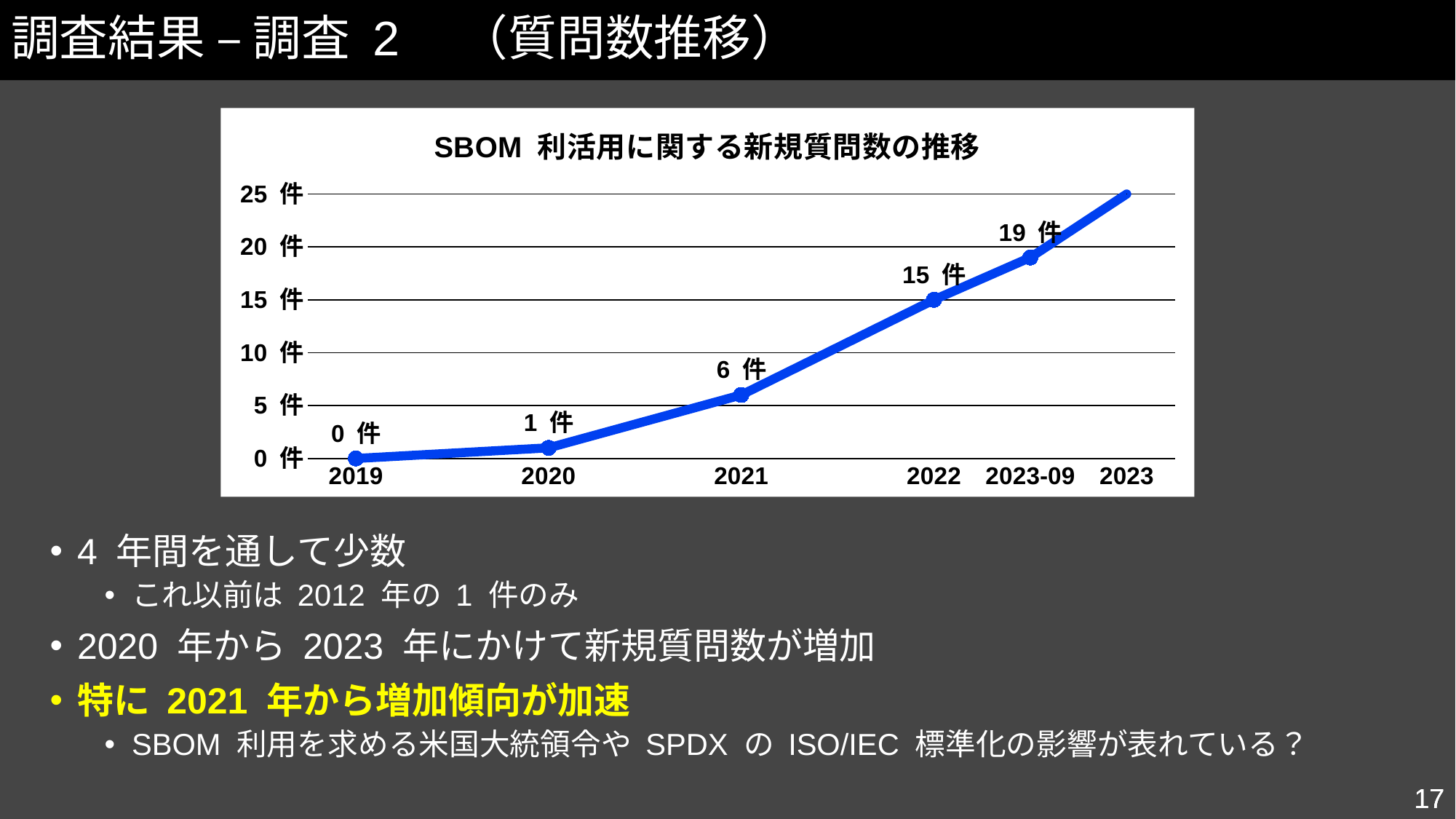

# 調査結果 – 調査 2　（質問数推移）

### Chart: SBOM 利活用に関する新規質問数の推移

| Category |  |
|---|---|
| 2019 | 0.0 |
|  | None |
| 2020 | 1.0 |
|  | None |
| 2021 | 6.0 |
|  | None |
| 2022 | 15.0 |
| 2023-09 | 19.0 |
| 2023 | 25.0 |
4 年間を通して少数
これ以前は 2012 年の 1 件のみ
2020 年から 2023 年にかけて新規質問数が増加
特に 2021 年から増加傾向が加速
SBOM 利用を求める米国大統領令や SPDX の ISO/IEC 標準化の影響が表れている？